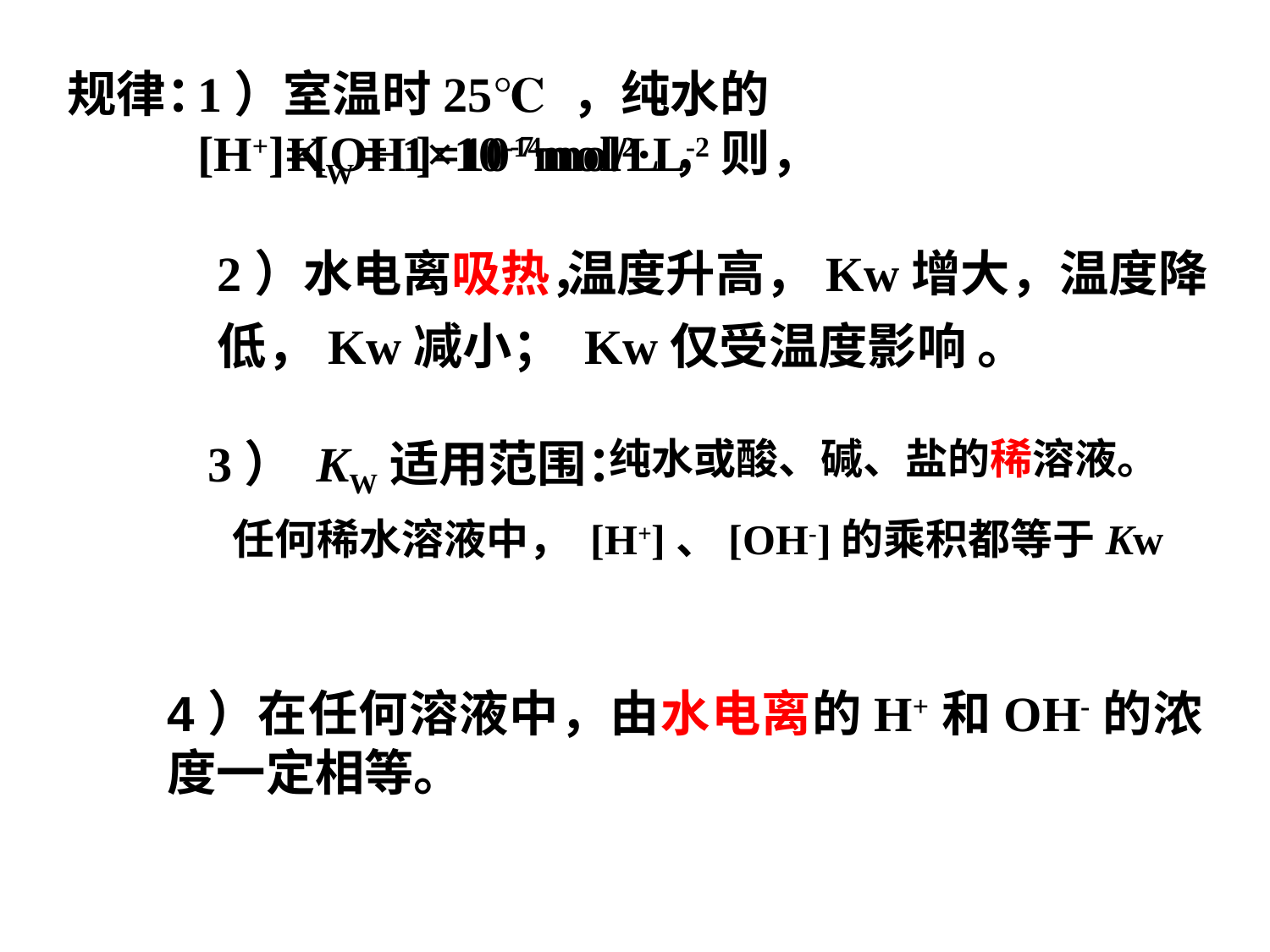

规律：
1）室温时25℃ ，纯水的 [H+]=[OH-]=10-7mol/L，则，
KW = 1×10-14mol2·L-2
2）水电离吸热，
温度升高，Kw增大，温度降
低，Kw减小； Kw仅受温度影响 。
3） KW适用范围：
纯水或酸、碱、盐的稀溶液。
任何稀水溶液中， [H+]、[OH-]的乘积都等于Kw
4）在任何溶液中，由水电离的H+和OH-的浓度一定相等。